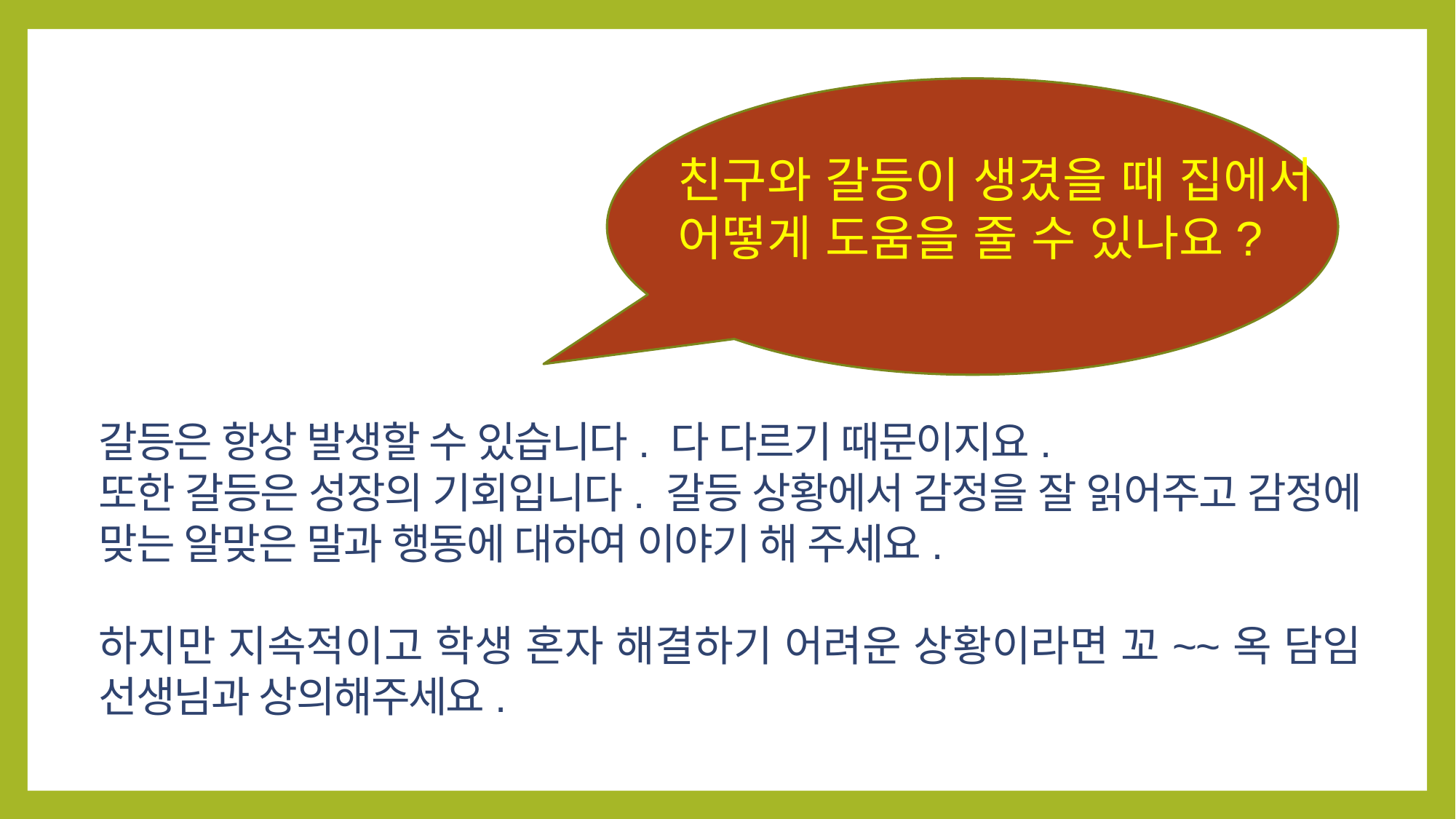

친구와 갈등이 생겼을 때 집에서 어떻게 도움을 줄 수 있나요?
갈등은 항상 발생할 수 있습니다. 다 다르기 때문이지요.
또한 갈등은 성장의 기회입니다. 갈등 상황에서 감정을 잘 읽어주고 감정에 맞는 알맞은 말과 행동에 대하여 이야기 해 주세요.

하지만 지속적이고 학생 혼자 해결하기 어려운 상황이라면 꼬~~옥 담임 선생님과 상의해주세요.